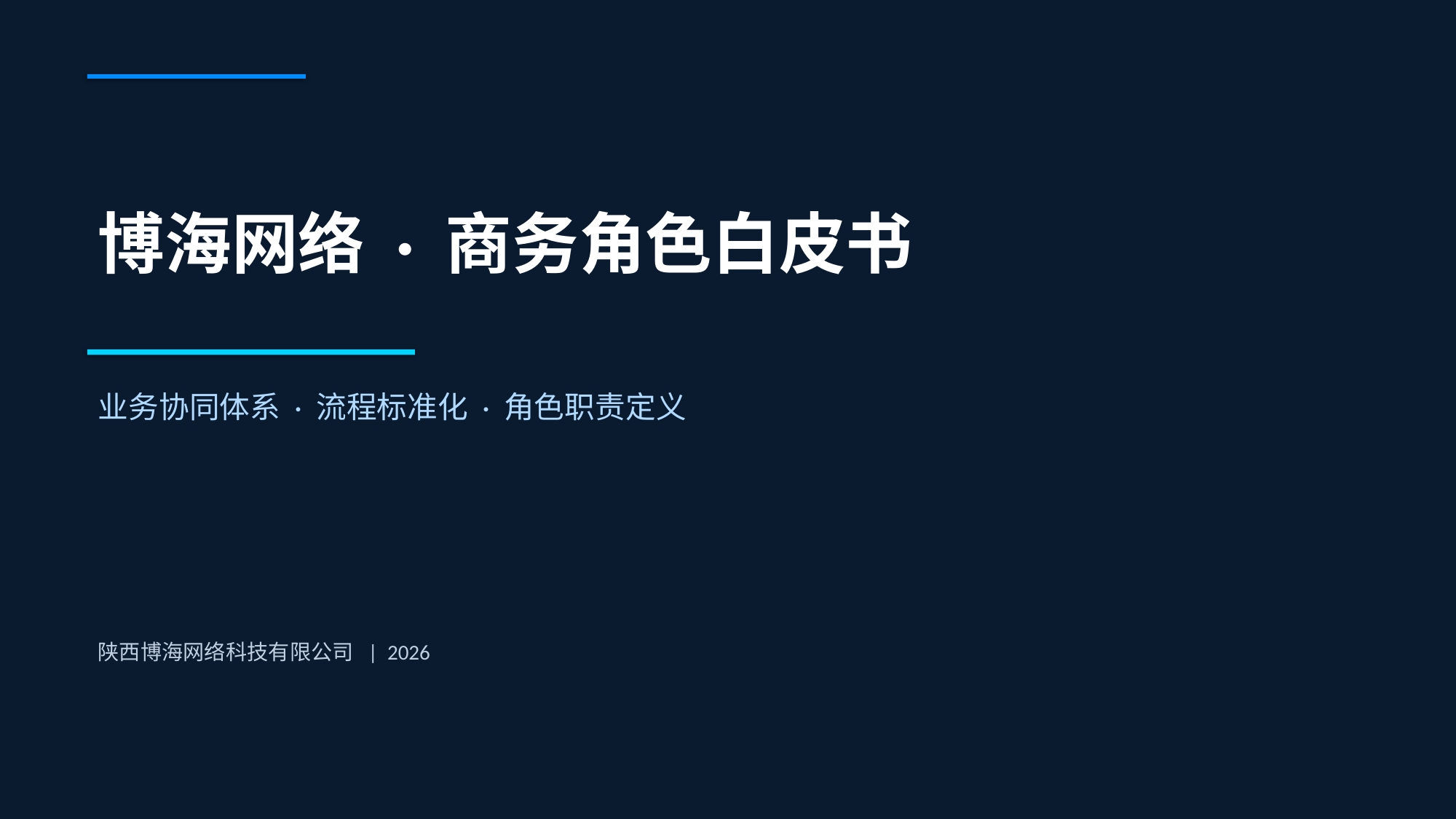

博海网络 · 商务角色白皮书

业务协同体系 · 流程标准化 · 角色职责定义
陕西博海网络科技有限公司  |  2026